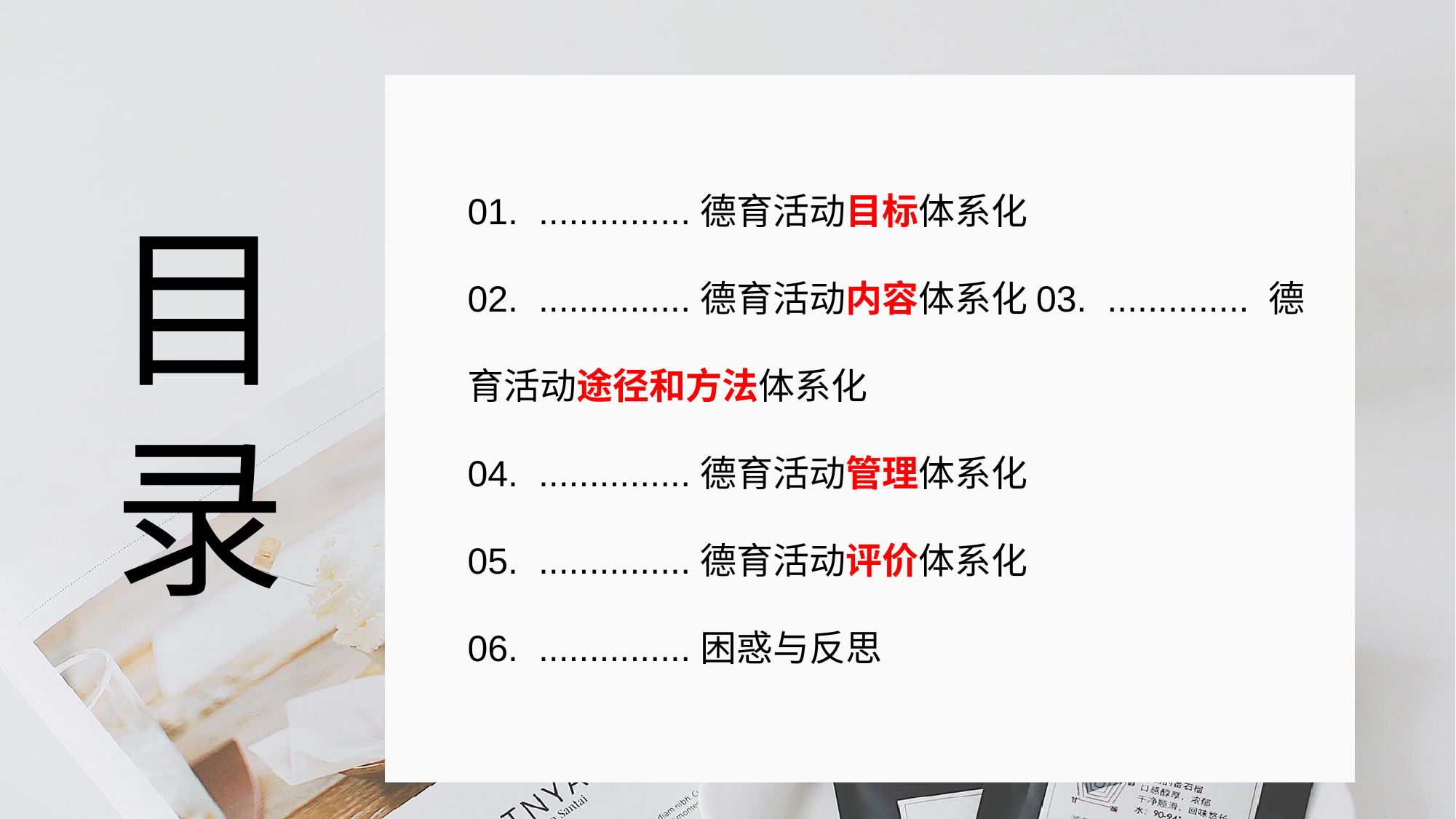

01.  ...............德育活动目标体系化
02.  ...............德育活动内容体系化03.  .............. 德育活动途径和方法体系化
04.  ...............德育活动管理体系化
05.  ...............德育活动评价体系化
06.  ...............困惑与反思
目录